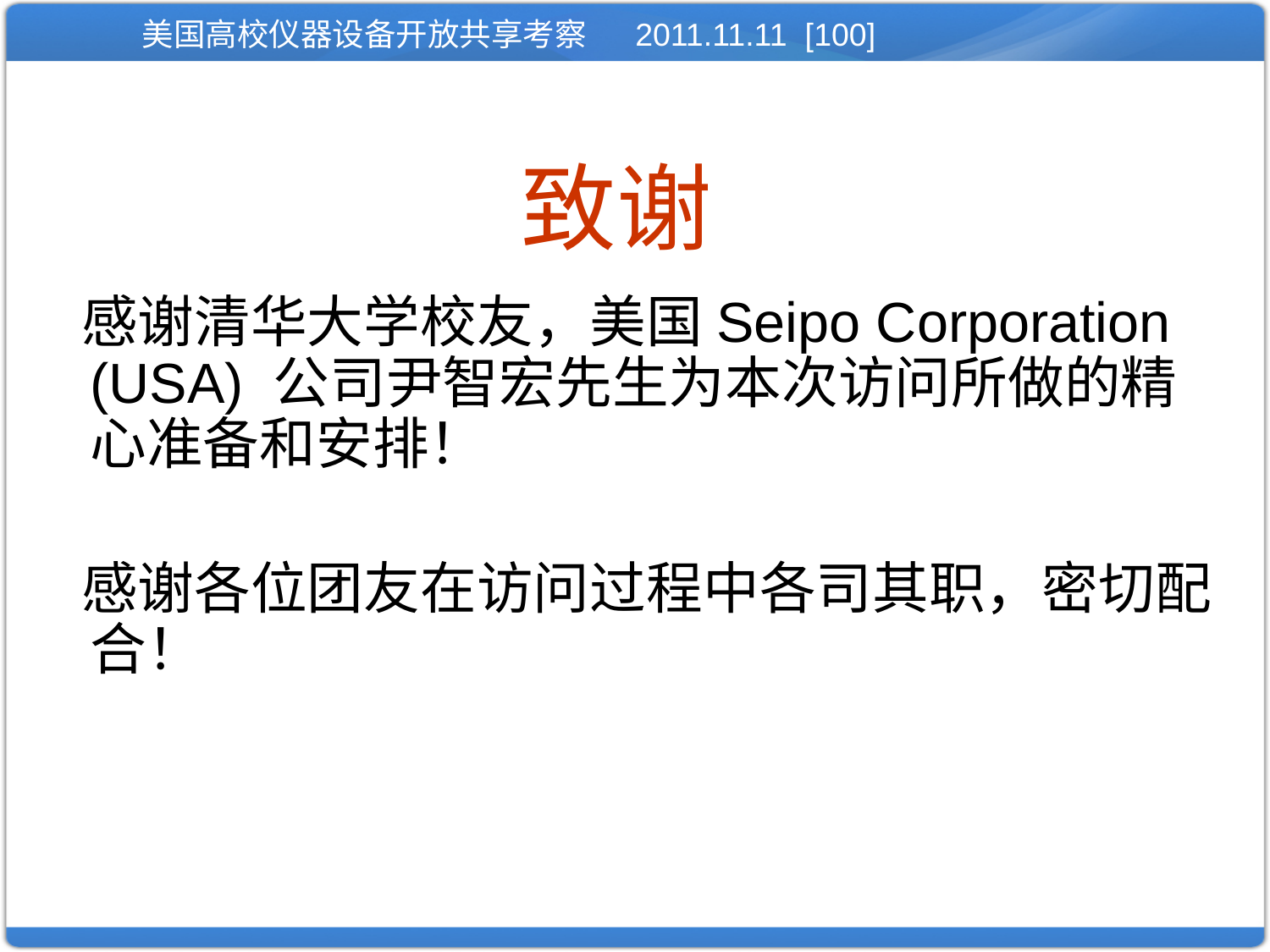

# 致谢
  感谢清华大学校友，美国Seipo Corporation (USA) 公司尹智宏先生为本次访问所做的精心准备和安排！

  感谢各位团友在访问过程中各司其职，密切配合！